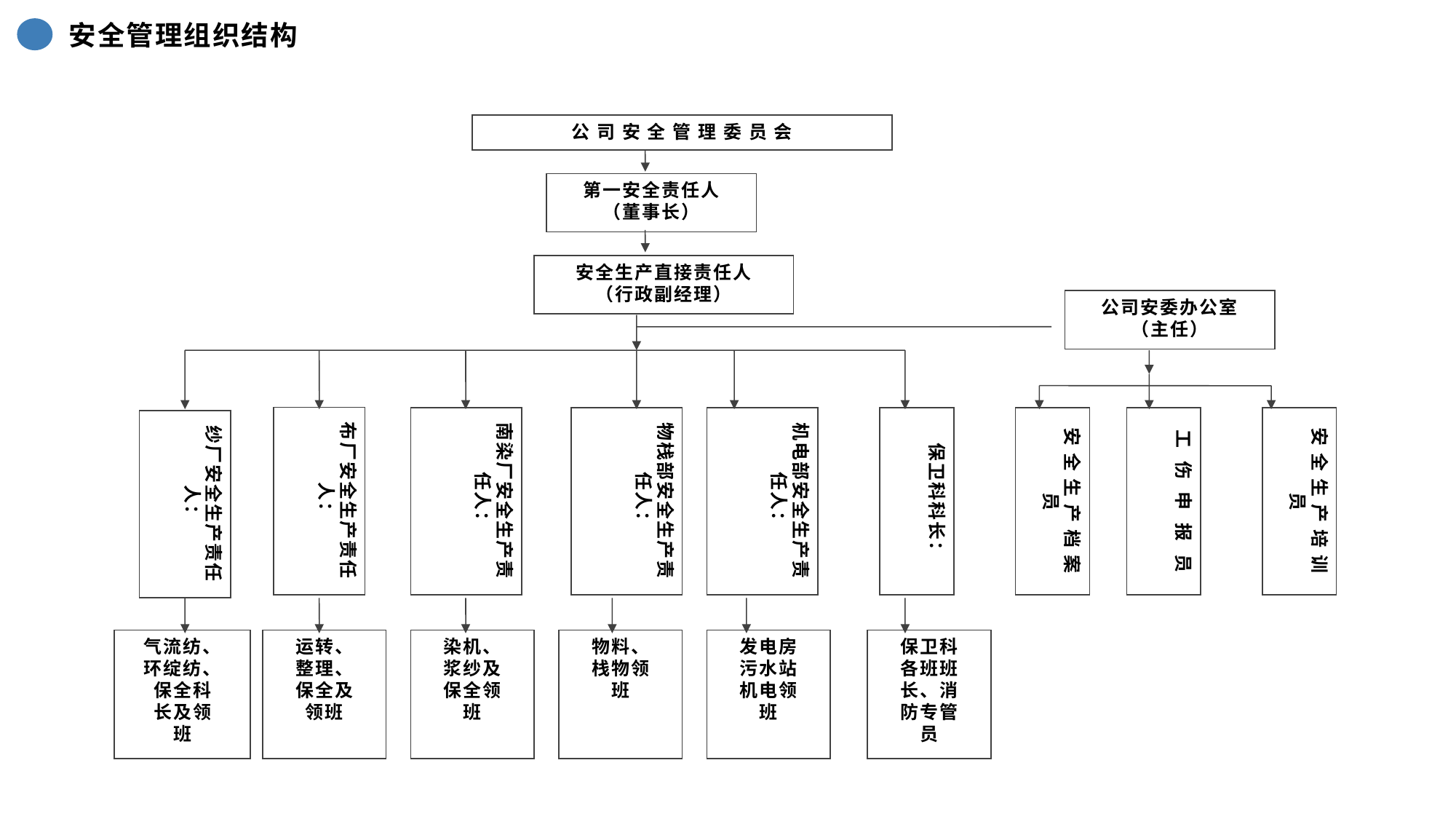

安全管理组织结构
公 司 安 全 管 理 委 员 会
第一安全责任人
（董事长）
安全生产直接责任人
（行政副经理）
公司安委办公室
（主任）
布厂安全生产责任人：
南染厂安全生产责任人：
物栈部安全生产责任人：

机电部安全生产责任人：
保卫科科长：
安 全 生 产 档 案 员
工  伤  申  报  员
安 全 生 产 培 训 员
纱厂安全生产责任人：
气流纺、
环绽纺、
保全科
长及领
班
运转、
整理、
保全及
领班
染机、
浆纱及
保全领
班
物料、
栈物领
班
发电房
污水站
机电领
班
保卫科
各班班
长、消
防专管
员